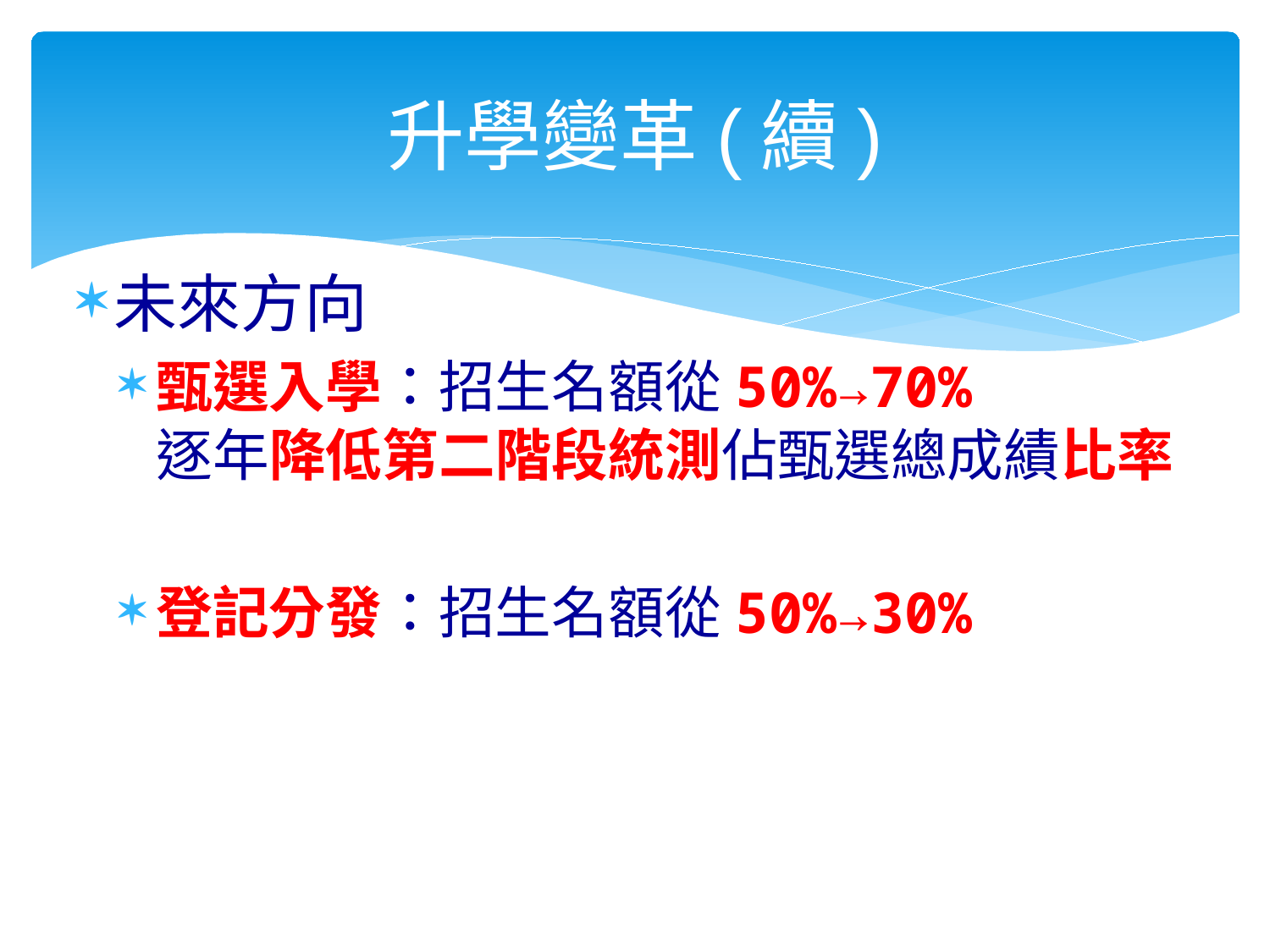

# 升學變革(續)
未來方向
甄選入學：招生名額從50%→70%
逐年降低第二階段統測佔甄選總成績比率

登記分發：招生名額從50%→30%